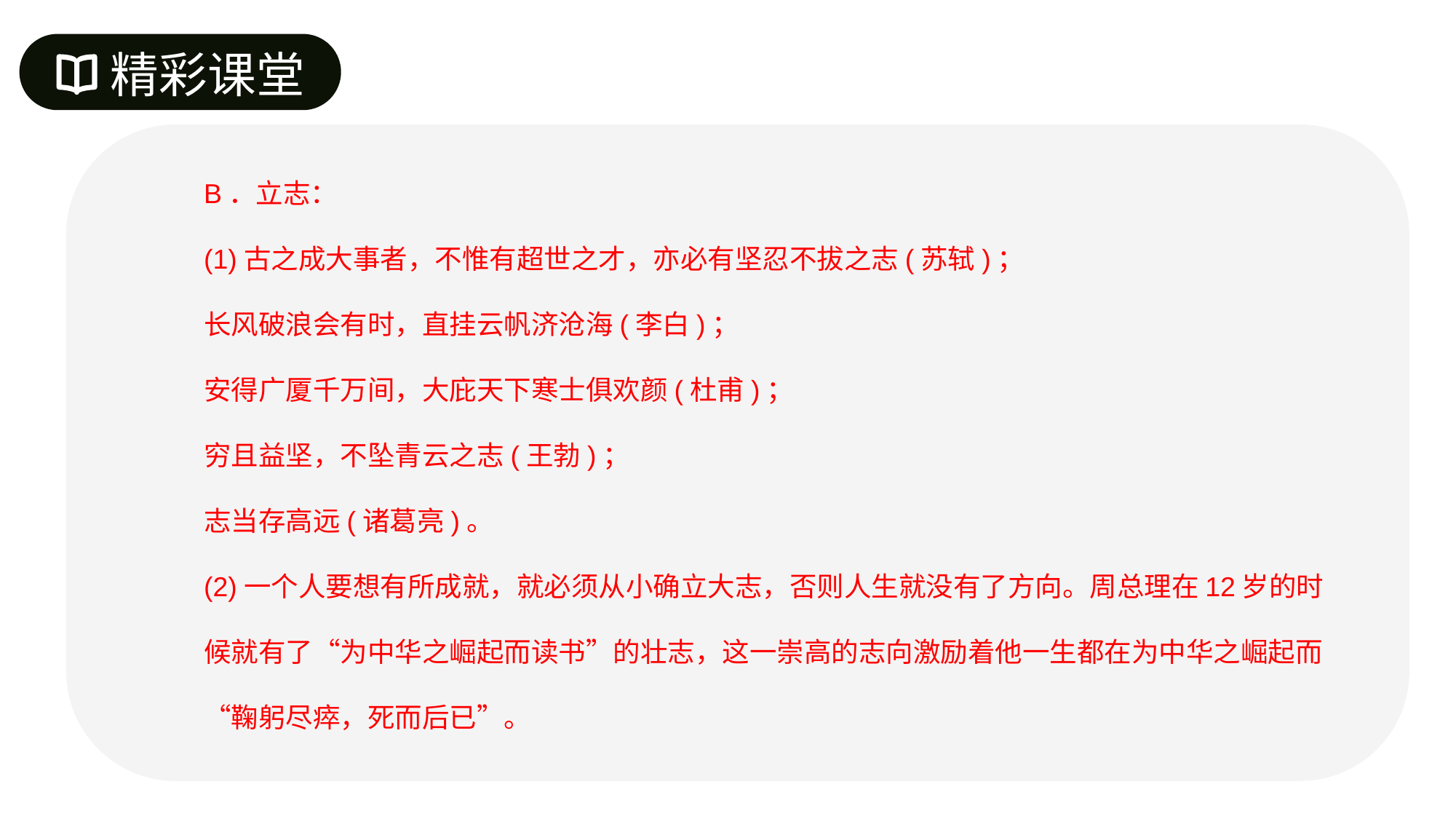

精彩课堂

B．立志：
(1)古之成大事者，不惟有超世之才，亦必有坚忍不拔之志(苏轼)；
长风破浪会有时，直挂云帆济沧海(李白)；
安得广厦千万间，大庇天下寒士俱欢颜(杜甫)；
穷且益坚，不坠青云之志(王勃)；
志当存高远(诸葛亮)。
(2)一个人要想有所成就，就必须从小确立大志，否则人生就没有了方向。周总理在12岁的时候就有了“为中华之崛起而读书”的壮志，这一崇高的志向激励着他一生都在为中华之崛起而“鞠躬尽瘁，死而后已”。